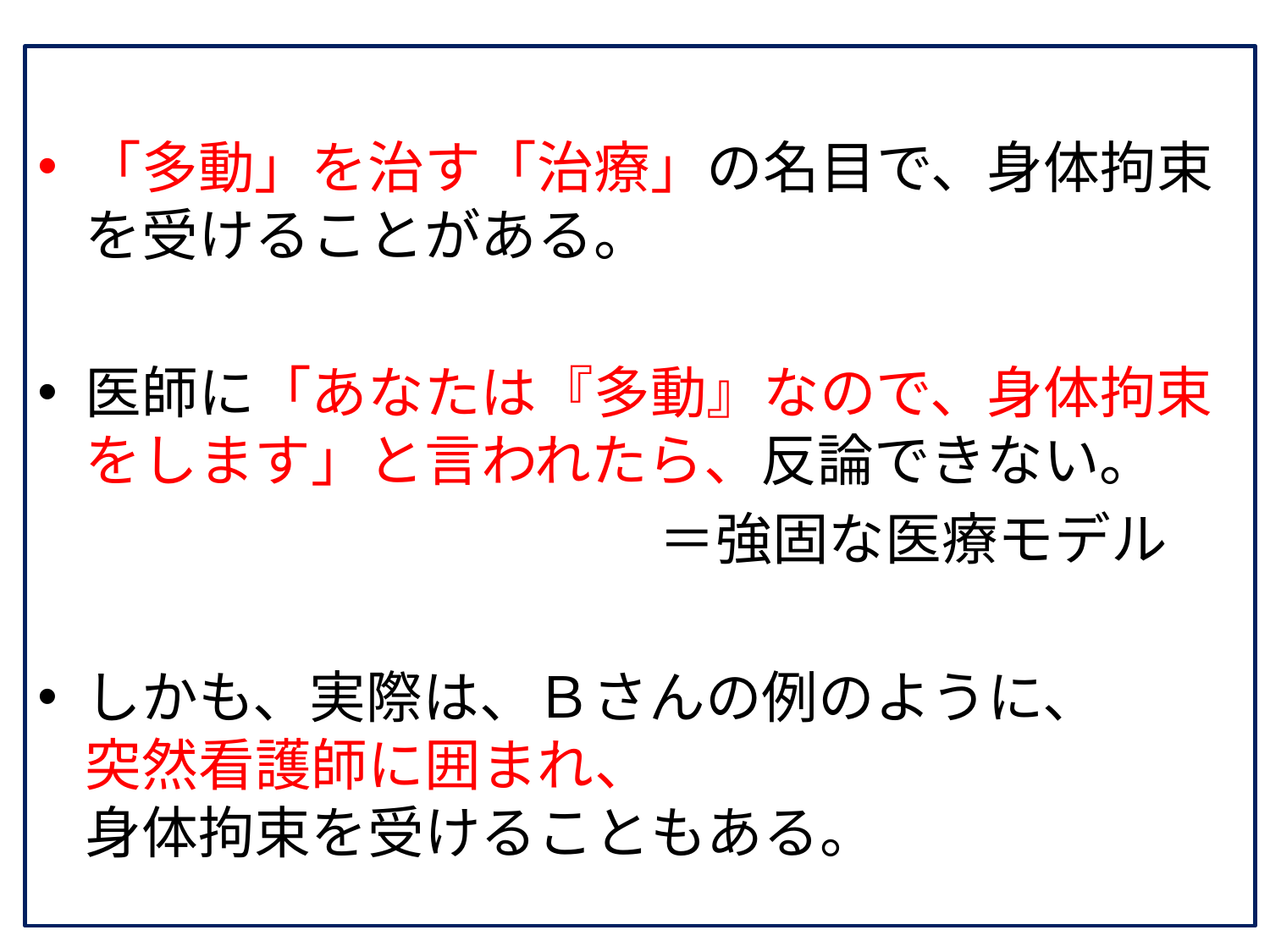

「多動」を治す「治療」の名目で、身体拘束を受けることがある。

医師に「あなたは『多動』なので、身体拘束をします」と言われたら、反論できない。
　　　　　　　　　　　＝強固な医療モデル

しかも、実際は、Ｂさんの例のように、
突然看護師に囲まれ、
身体拘束を受けることもある。